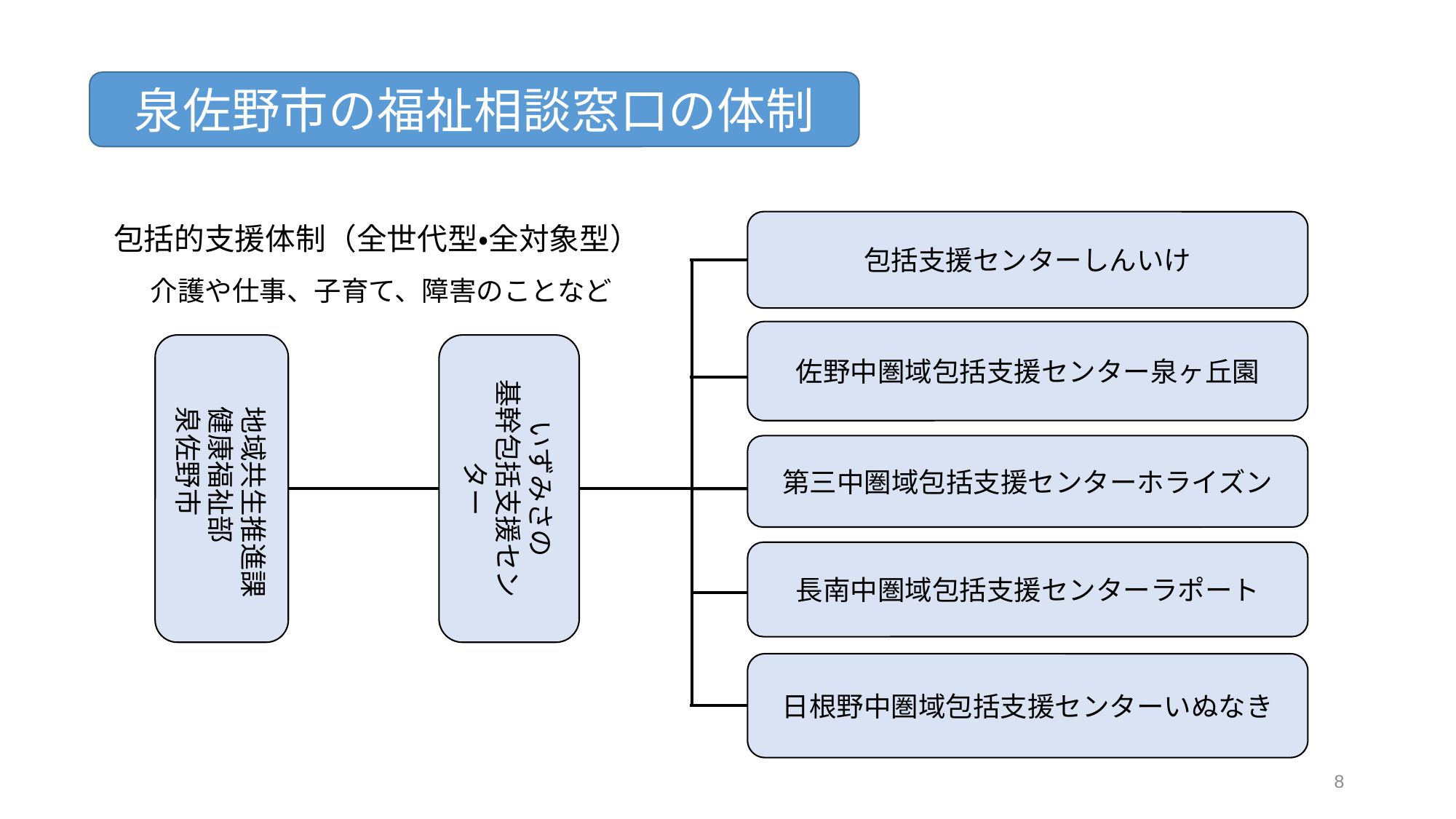

泉佐野市の福祉相談窓口の体制
包括支援センターしんいけ
包括的支援体制（全世代型・全対象型）
介護や仕事、子育て、障害のことなど
佐野中圏域包括支援センター泉ヶ丘園
　　地域共生推進課
　　健康福祉部
　　泉佐野市
いずみさの
基幹包括支援センター
第三中圏域包括支援センターホライズン
長南中圏域包括支援センターラポート
日根野中圏域包括支援センターいぬなき
8